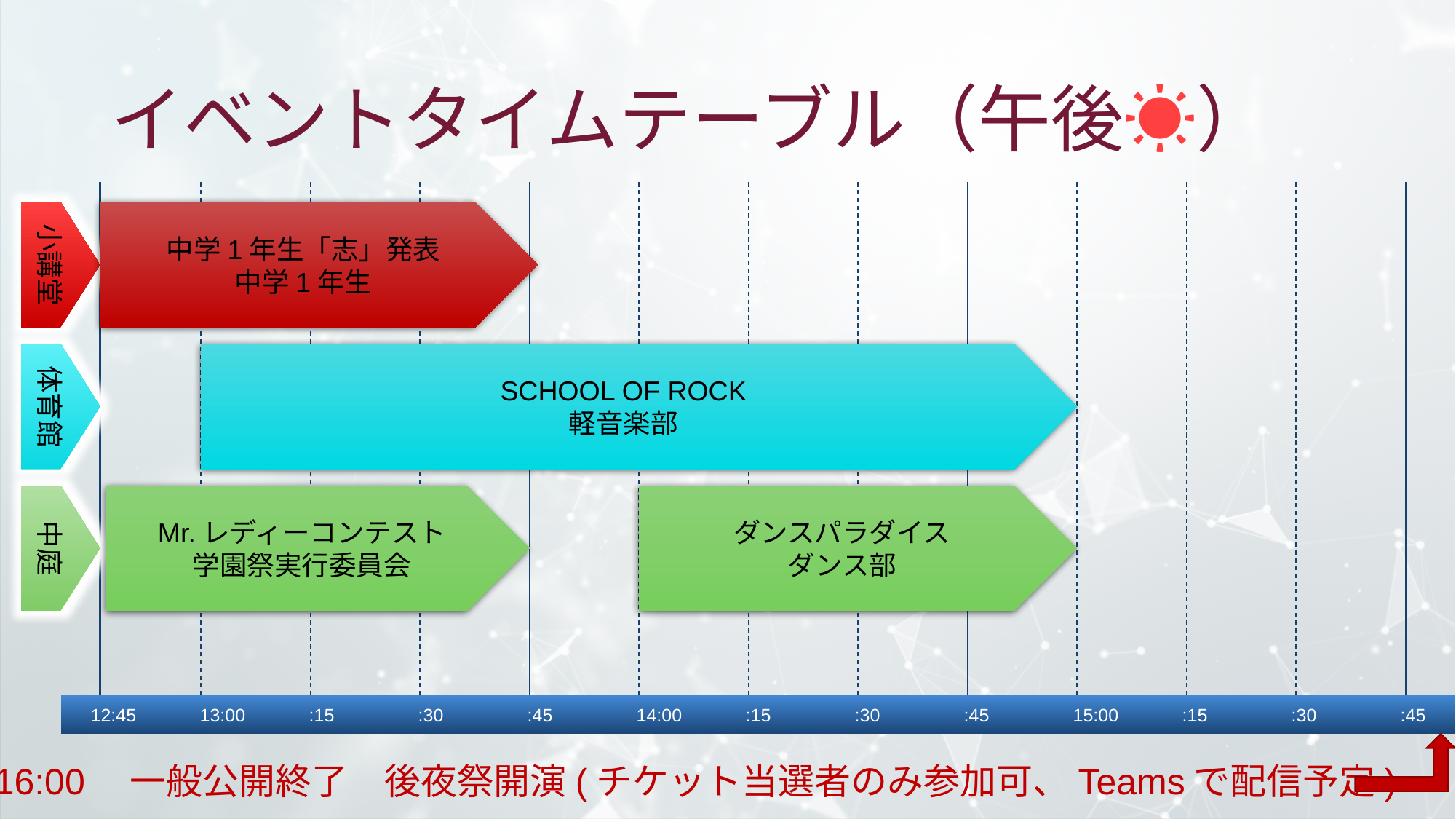

# イベントタイムテーブル（午後☀）
小講堂
中学1年生「志」発表
中学1年生
体育館
SCHOOL OF ROCK
軽音楽部
中庭
Mr.レディーコンテスト
学園祭実行委員会
ダンスパラダイス
ダンス部
12:45	13:00	:15	:30	:45	14:00	:15	:30	:45	15:00	:15	:30	:45

16:00　一般公開終了　後夜祭開演(チケット当選者のみ参加可、Teamsで配信予定)